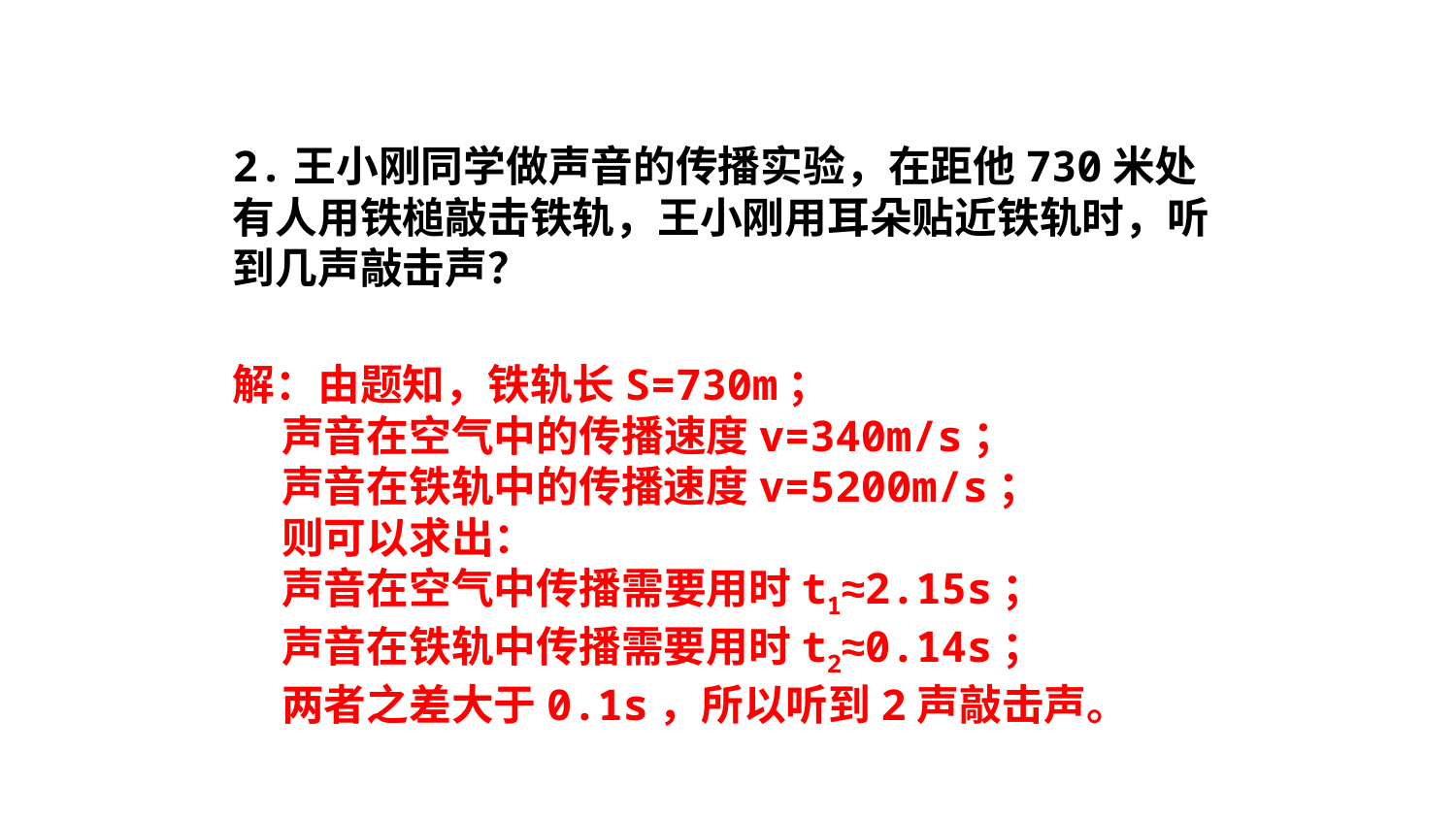

2.王小刚同学做声音的传播实验，在距他730米处有人用铁槌敲击铁轨，王小刚用耳朵贴近铁轨时，听到几声敲击声？

解：由题知，铁轨长S=730m；
    声音在空气中的传播速度v=340m/s；
    声音在铁轨中的传播速度v=5200m/s；
    则可以求出：
    声音在空气中传播需要用时t1≈2.15s；
    声音在铁轨中传播需要用时t2≈0.14s；
    两者之差大于0.1s，所以听到2声敲击声。